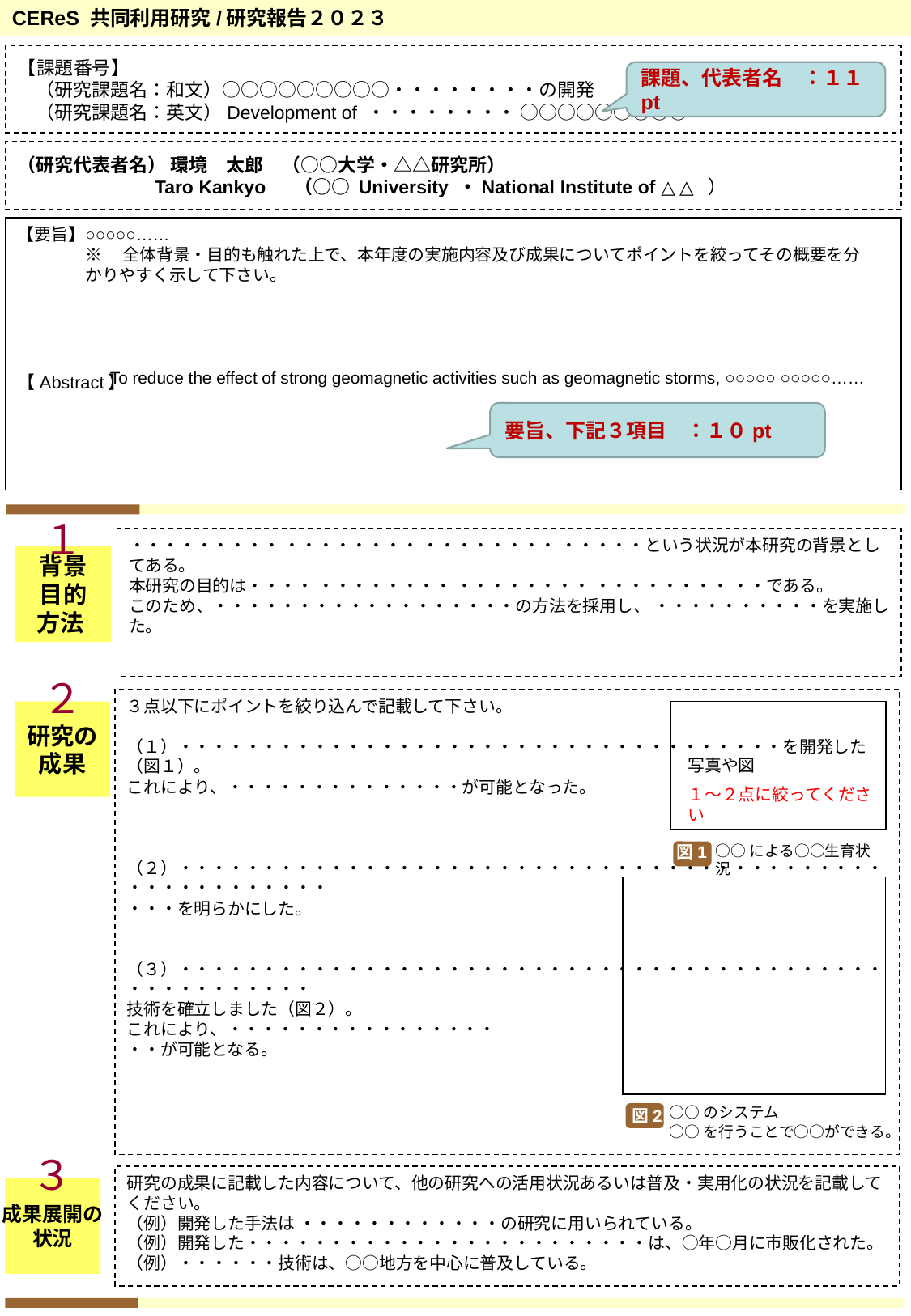

CEReS 共同利用研究/研究報告２０２３

【課題番号】
　（研究課題名：和文）○○○○○○○○○・・・・・・・・の開発
　（研究課題名：英文）Development of ・・・・・・・・ ○○○○○○○○○

（研究代表者名） 環境　太郎　（○○大学・△△研究所）
                          Taro Kankyo 　（○○ University ・National Institute of △△ ）
【要旨】

【Abstract】

○○○○○……
※　全体背景・目的も触れた上で、本年度の実施内容及び成果についてポイントを絞ってその概要を分かりやすく示して下さい。
To reduce the effect of strong geomagnetic activities such as geomagnetic storms, ○○○○○ ○○○○○……

１
・・・・・・・・・ ・・・・・・・・ ・・・・・・・・ ・・・・・という状況が本研究の背景としてある。
本研究の目的は・・・・ ・・・・・・・・ ・・・・・・・・ ・・・・・・・・ ・・である。
このため、・・・・・・・・・・・・・・・・・・の方法を採用し、 ・・・・・・・・・・を実施した。
背景
目的
方法
２
３点以下にポイントを絞り込んで記載して下さい。

（１）・・・・・・・・・・・・・・・・・・・・・・・・・・・・・・・・・・・・を開発した（図１）。
これにより、・・・・・・・・・・・・・・が可能となった。

（２）・・・・・・・・・・・・・・・・・・・・・・・・・・・・・・・・・・・・・・・・・・・・・・・・・・・・・・
・・・を明らかにした。

（３）・・・・・・・・・・・・・・・・・・・・・・・・・・・・・・・・・・・・・・・・・・・・・・・・・・・・・
技術を確立しました（図２）。
これにより、・・・・・・・・・・・・・・・・
・・が可能となる。

研究の
成果
３
研究の成果に記載した内容について、他の研究への活用状況あるいは普及・実用化の状況を記載してください。
（例）開発した手法は ・・・・・・・・・・・・の研究に用いられている。
（例）開発した・・・・・・・・・・・・・・・・・・・・・・・・は、○年○月に市販化された。
（例）・・・・・・技術は、○○地方を中心に普及している。
成果展開の
状況

課題、代表者名　：１１pt
要旨、下記３項目　：１０pt

写真や図
１～２点に絞ってください
図1
○○による○○生育状況

○○のシステム
図2

○○を行うことで○○ができる。